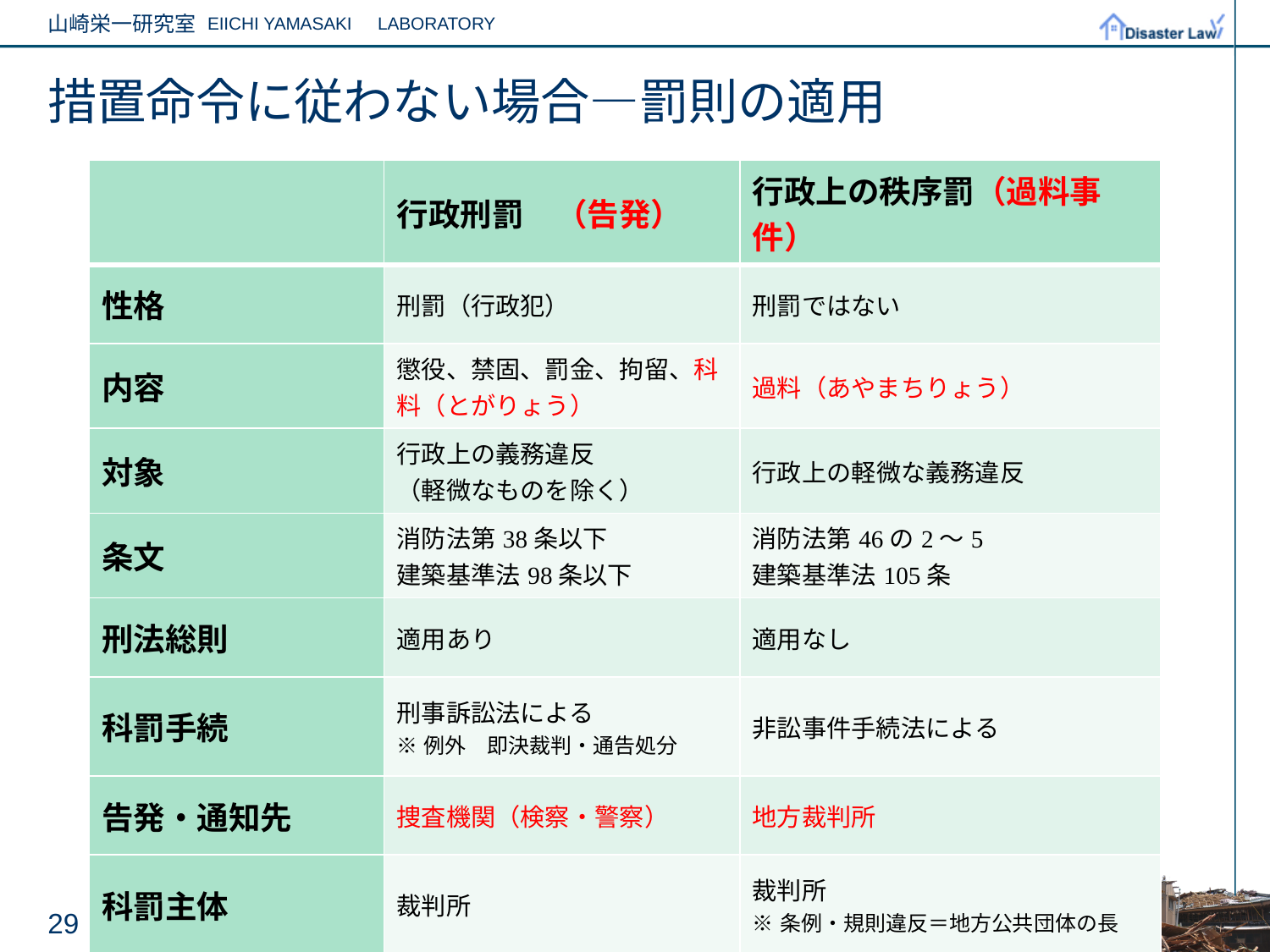

# 措置命令に従わない場合―罰則の適用
|  | 行政刑罰　（告発） | 行政上の秩序罰（過料事件） |
| --- | --- | --- |
| 性格 | 刑罰（行政犯） | 刑罰ではない |
| 内容 | 懲役、禁固、罰金、拘留、科料（とがりょう） | 過料（あやまちりょう） |
| 対象 | 行政上の義務違反 （軽微なものを除く） | 行政上の軽微な義務違反 |
| 条文 | 消防法第38条以下 建築基準法98条以下 | 消防法第46の2～5 建築基準法105条 |
| 刑法総則 | 適用あり | 適用なし |
| 科罰手続 | 刑事訴訟法による ※例外　即決裁判・通告処分 | 非訟事件手続法による |
| 告発・通知先 | 捜査機関（検察・警察） | 地方裁判所 |
| 科罰主体 | 裁判所 | 裁判所 ※条例・規則違反＝地方公共団体の長 |
29